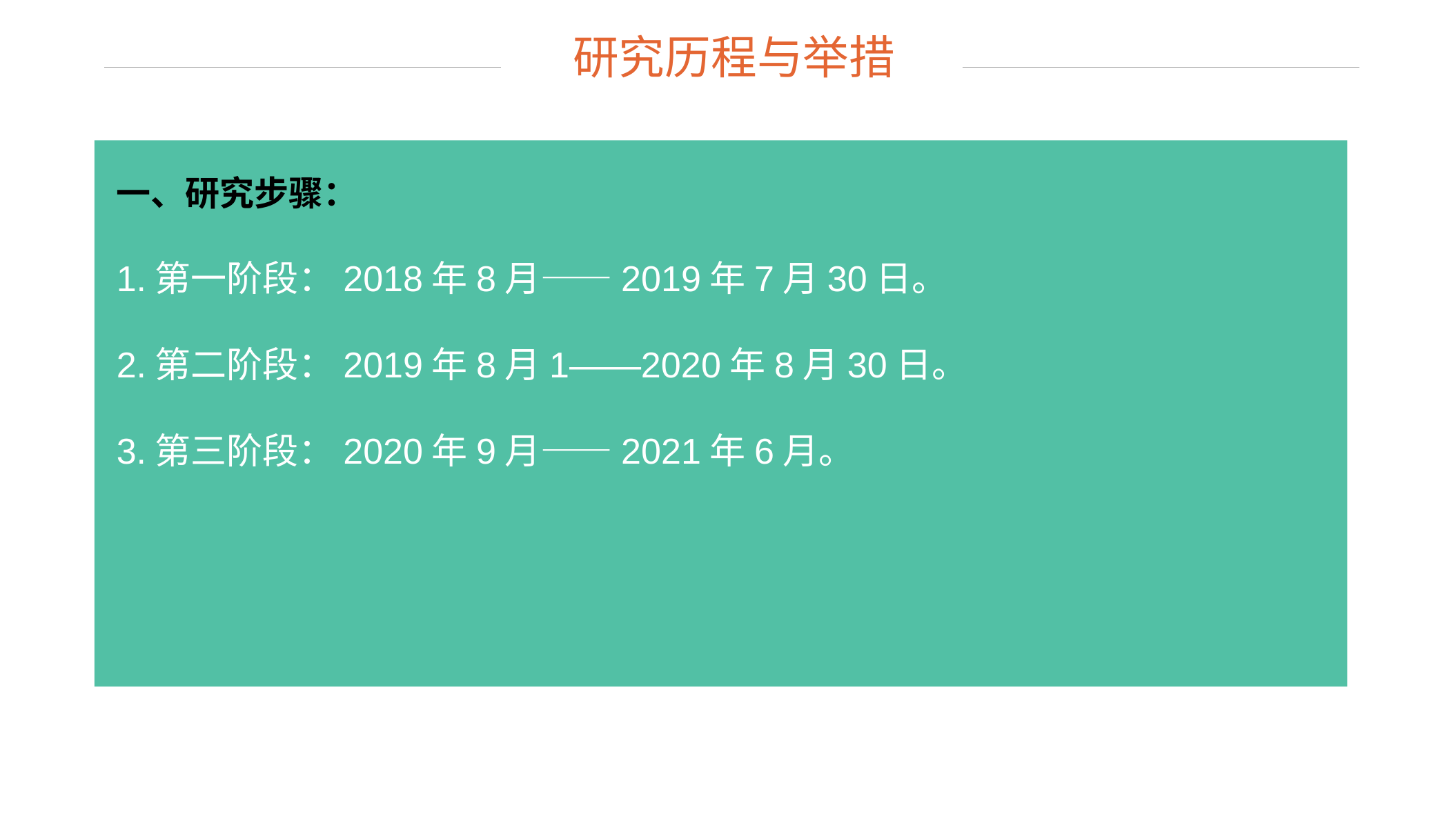

研究历程与举措

一、研究步骤：

1.第一阶段：2018年8月——2019年7月30日。

2.第二阶段：2019年8月1——2020年8月30日。

3.第三阶段：2020年9月——2021年6月。